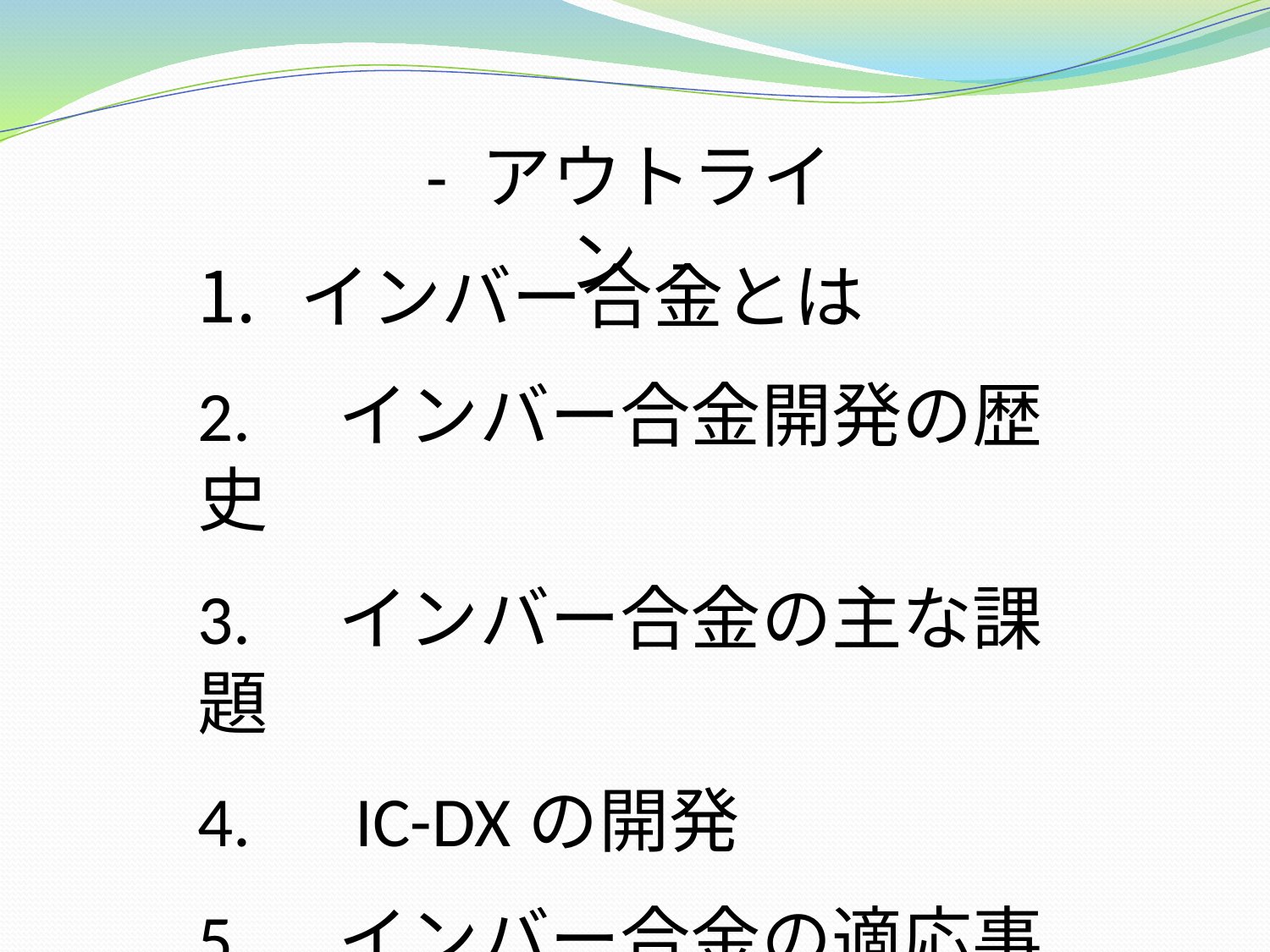

- アウトライン -
インバー合金とは

2.　インバー合金開発の歴史

3.　インバー合金の主な課題

4.　IC-DXの開発

5.　インバー合金の適応事例